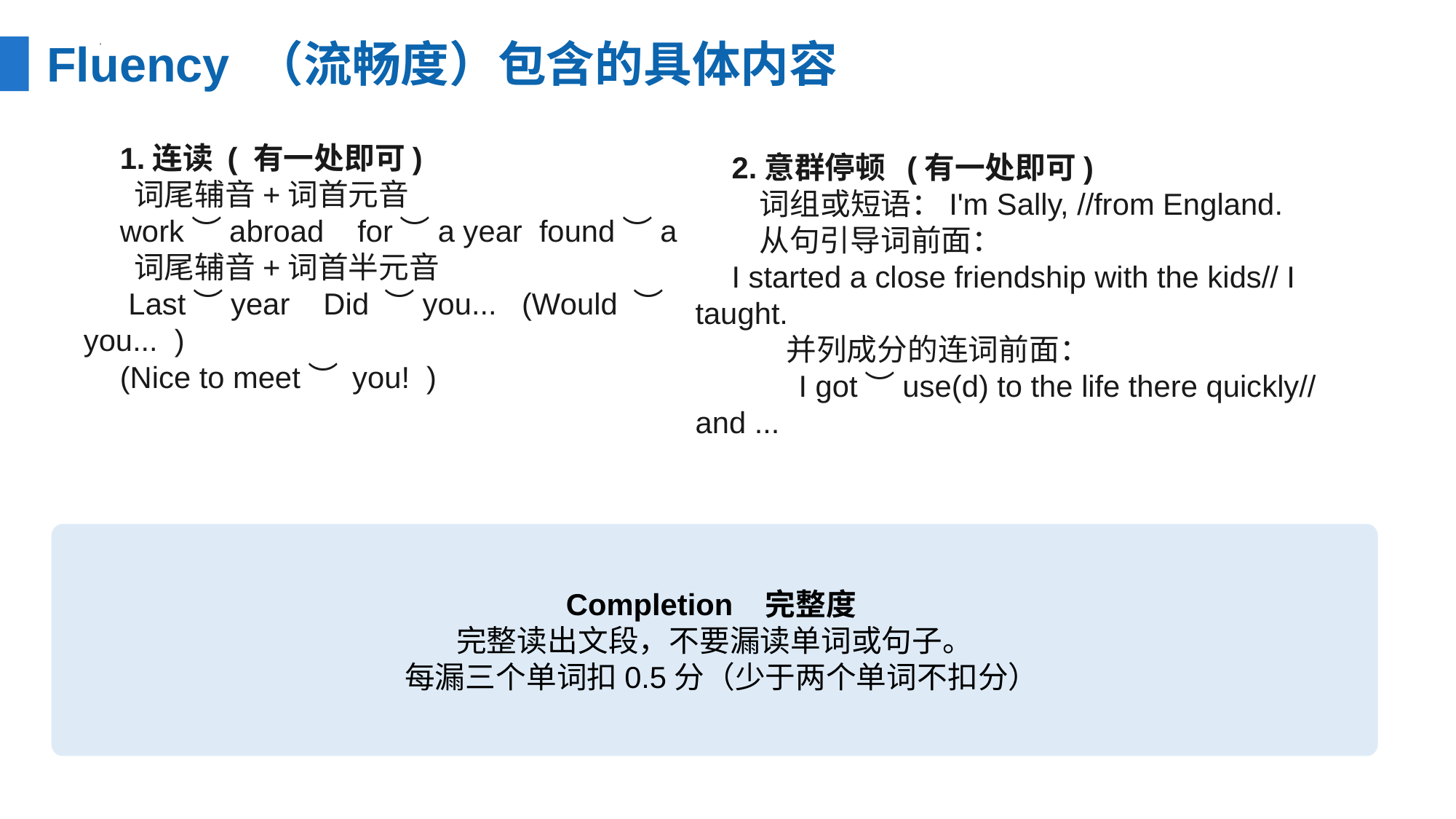

Fluency （流畅度）包含的具体内容

1.连读 ( 有一处即可)
 词尾辅音+词首元音
work︶abroad    for︶a year  found︶a
 词尾辅音+词首半元音
 Last︶year    Did ︶you...   (Would ︶you...  )
(Nice to meet︶ you!  )
2.意群停顿  (有一处即可)
   词组或短语：I'm Sally, //from England.
   从句引导词前面：
I started a close friendship with the kids// I taught.
       并列成分的连词前面：
        I got︶use(d) to the life there quickly// and ...
Completion   完整度
完整读出文段，不要漏读单词或句子。
 每漏三个单词扣0.5分（少于两个单词不扣分）